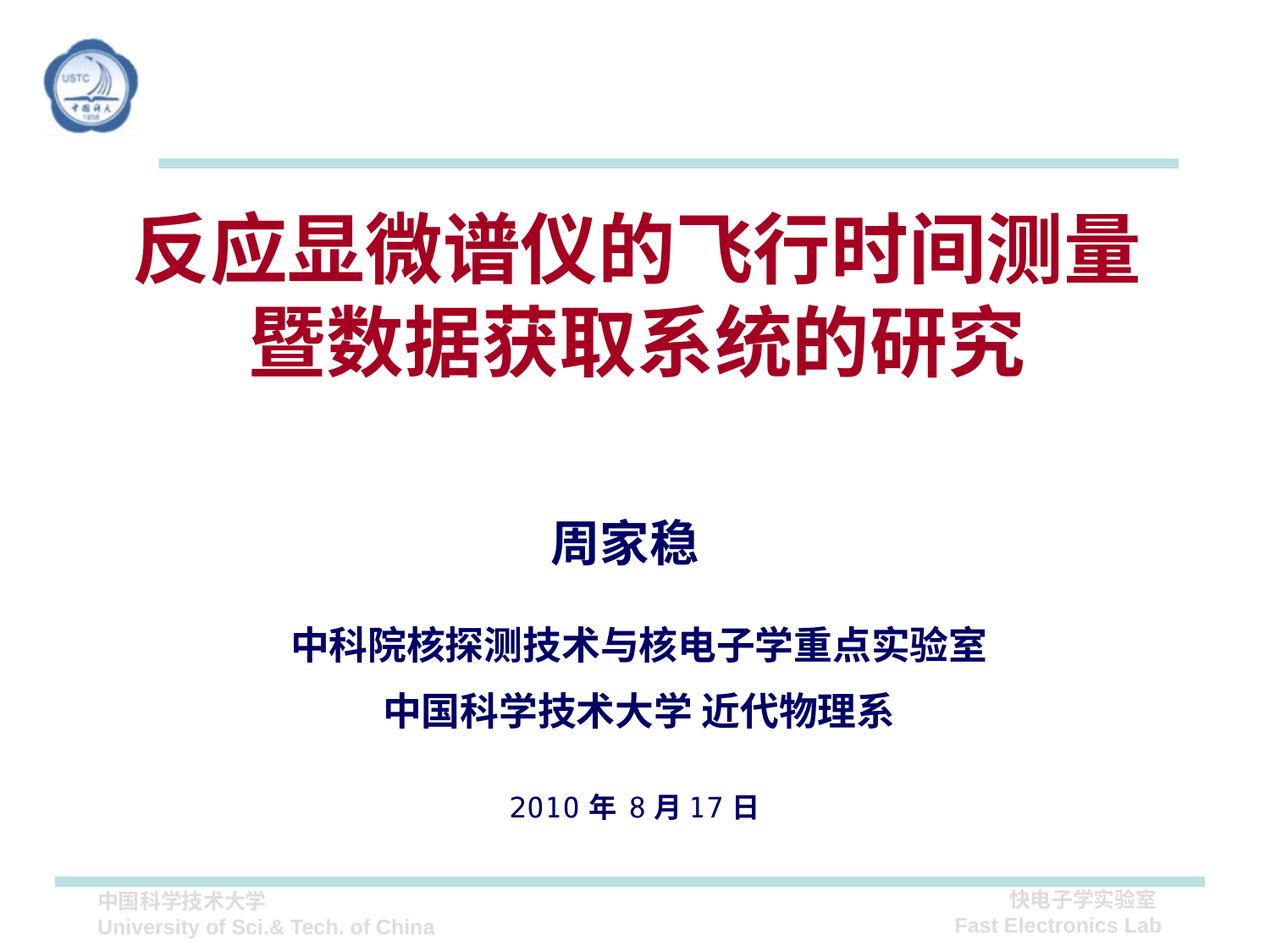

# 反应显微谱仪的飞行时间测量 暨数据获取系统的研究
周家稳
中科院核探测技术与核电子学重点实验室
中国科学技术大学 近代物理系
2010年 8月17日